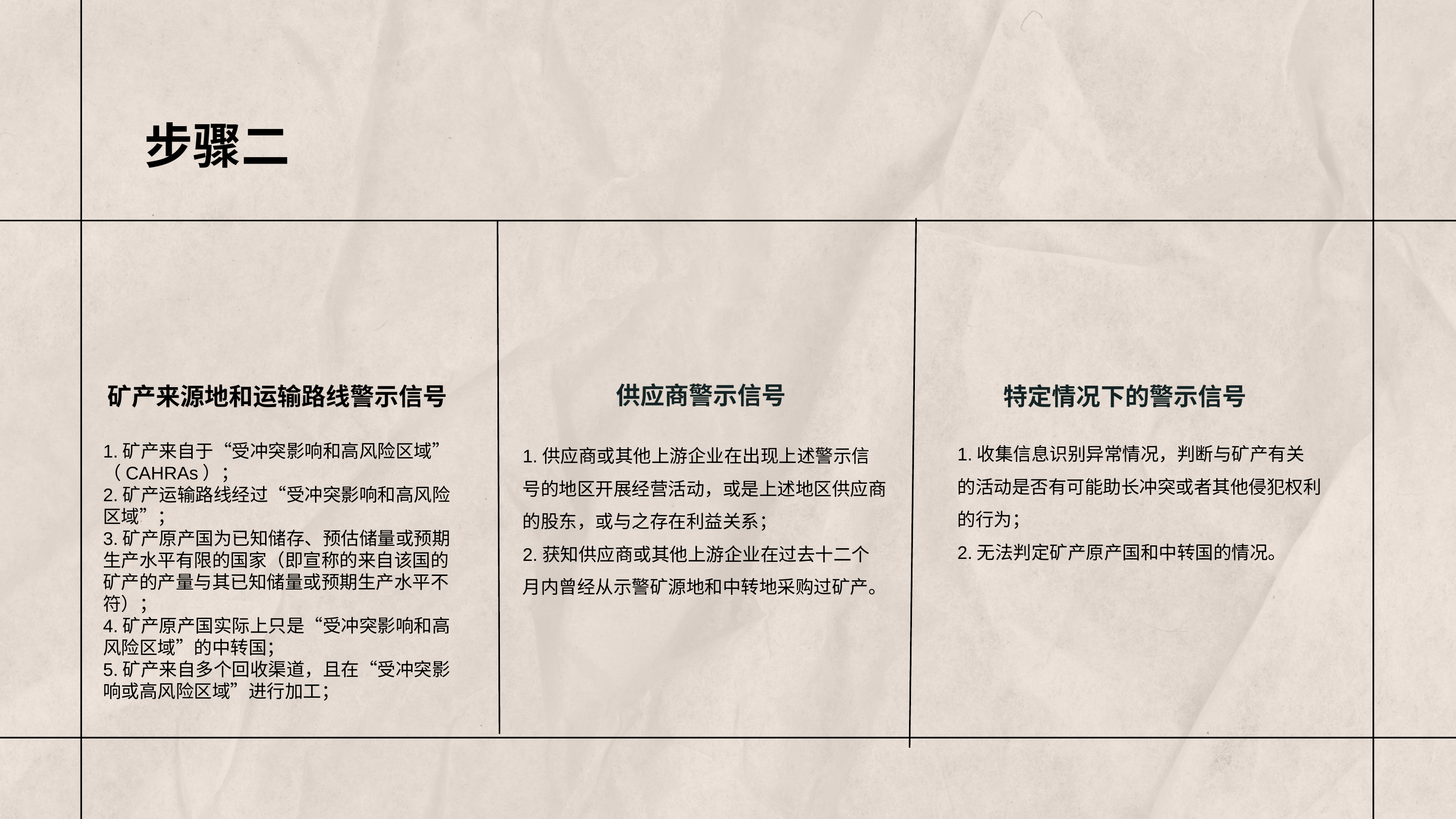

步骤二

矿产来源地和运输路线警示信号
供应商警示信号
特定情况下的警示信号
1.收集信息识别异常情况，判断与矿产有关的活动是否有可能助长冲突或者其他侵犯权利的行为；
2.无法判定矿产原产国和中转国的情况。
1.供应商或其他上游企业在出现上述警示信号的地区开展经营活动，或是上述地区供应商的股东，或与之存在利益关系；
2.获知供应商或其他上游企业在过去十二个月内曾经从示警矿源地和中转地采购过矿产。
1.矿产来自于“受冲突影响和高风险区域”（CAHRAs）；
2.矿产运输路线经过“受冲突影响和高风险区域”；
3.矿产原产国为已知储存、预估储量或预期生产水平有限的国家（即宣称的来自该国的矿产的产量与其已知储量或预期生产水平不符）；
4.矿产原产国实际上只是“受冲突影响和高风险区域”的中转国；
5.矿产来自多个回收渠道，且在“受冲突影响或高风险区域”进行加工；